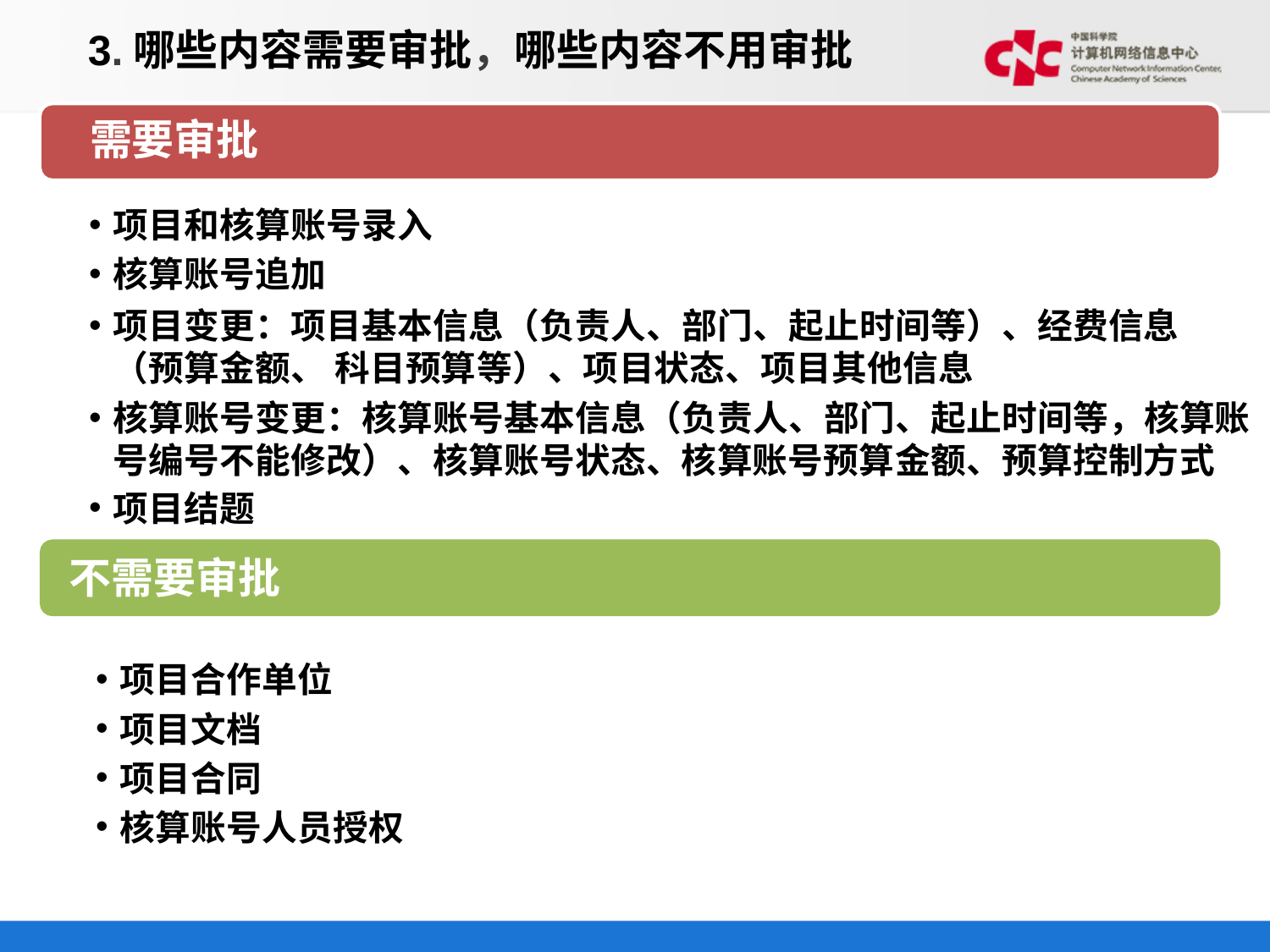

# 3.哪些内容需要审批，哪些内容不用审批

需要审批
项目和核算账号录入
核算账号追加
项目变更：项目基本信息（负责人、部门、起止时间等）、经费信息（预算金额、 科目预算等）、项目状态、项目其他信息
核算账号变更：核算账号基本信息（负责人、部门、起止时间等，核算账号编号不能修改）、核算账号状态、核算账号预算金额、预算控制方式
项目结题

不需要审批

项目合作单位
项目文档
项目合同
核算账号人员授权